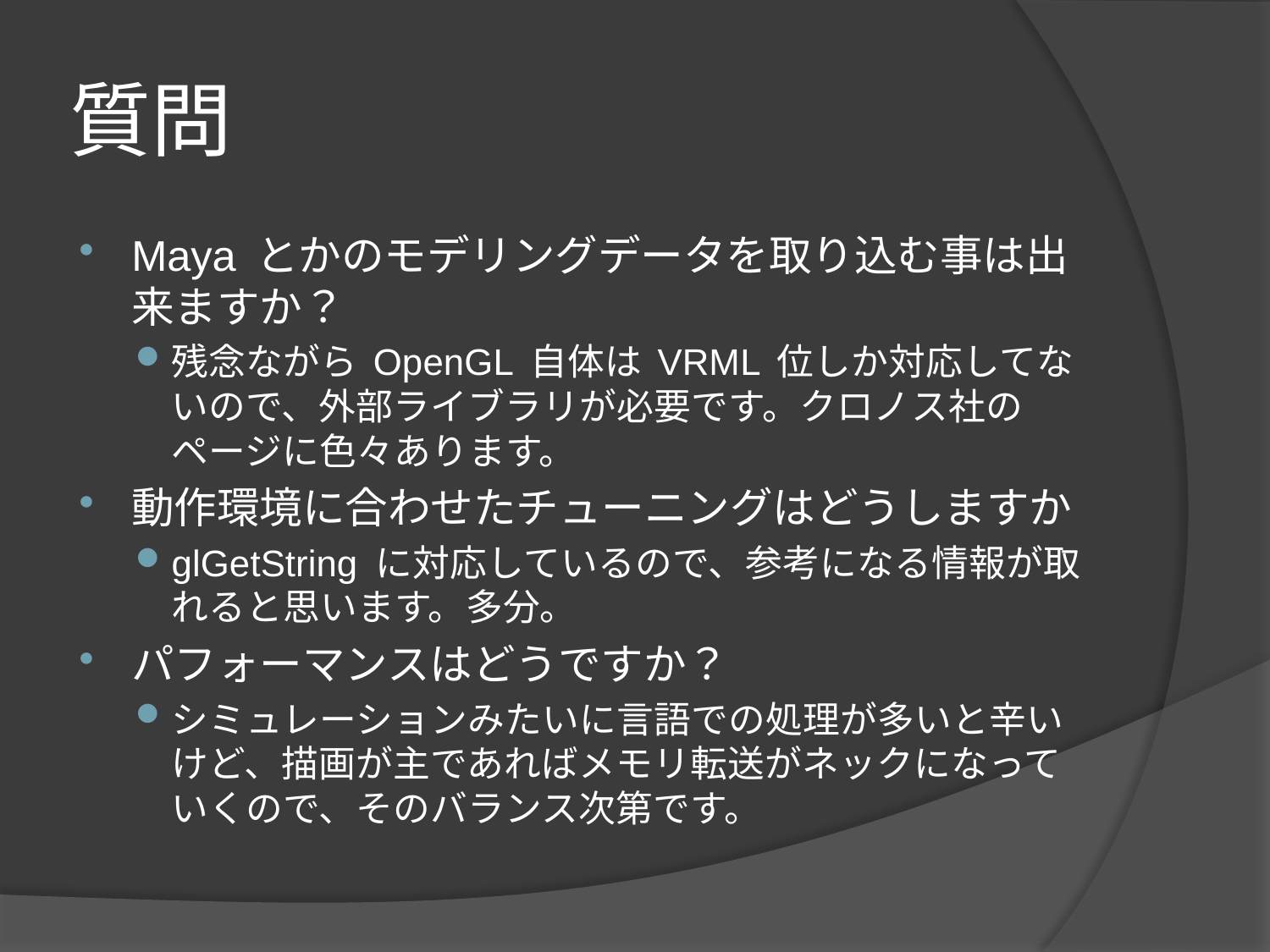

# 質問
Maya とかのモデリングデータを取り込む事は出来ますか？
残念ながら OpenGL 自体は VRML 位しか対応してないので、外部ライブラリが必要です。クロノス社のページに色々あります。
動作環境に合わせたチューニングはどうしますか
glGetString に対応しているので、参考になる情報が取れると思います。多分。
パフォーマンスはどうですか？
シミュレーションみたいに言語での処理が多いと辛いけど、描画が主であればメモリ転送がネックになっていくので、そのバランス次第です。